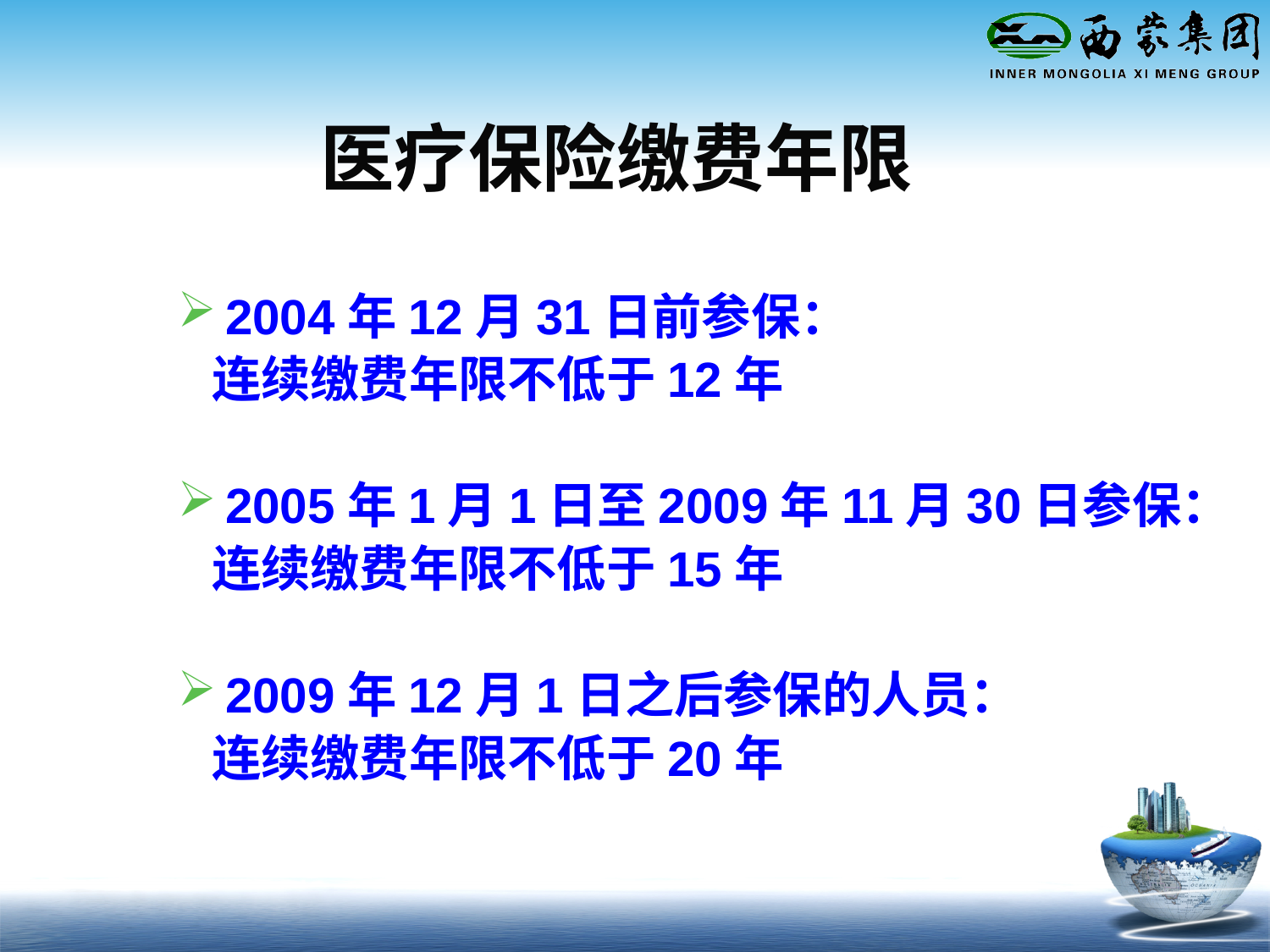

# 医疗保险缴费年限

2004年12月31日前参保：
  连续缴费年限不低于12年

2005年1月1日至2009年11月30日参保：
  连续缴费年限不低于15年

2009年12月1日之后参保的人员：
  连续缴费年限不低于20年